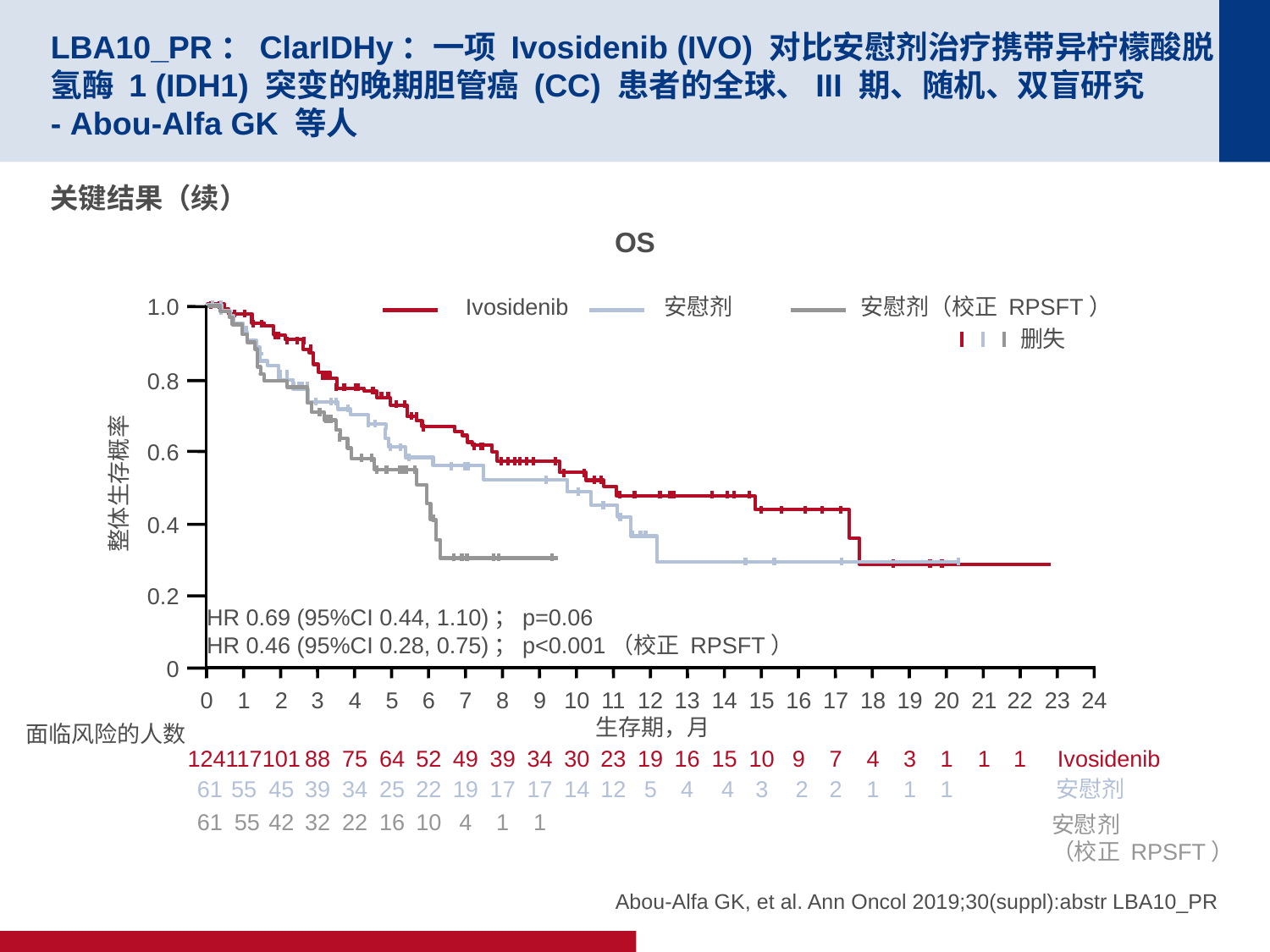

# LBA10_PR：ClarIDHy：一项 Ivosidenib (IVO) 对比安慰剂治疗携带异柠檬酸脱氢酶 1 (IDH1) 突变的晚期胆管癌 (CC) 患者的全球、III 期、随机、双盲研究 - Abou-Alfa GK 等人
关键结果（续）
OS
Ivosidenib
安慰剂
安慰剂（校正 RPSFT）
1.0

生存期，月

删失
0.8

0.6

整体生存概率
0.4

0.2

HR 0.69 (95%CI 0.44, 1.10)；p=0.06
HR 0.46 (95%CI 0.28, 0.75)；p<0.001（校正 RPSFT）
0

0
1
2
3
4
5
6
7
8
9
10
11
12
13
14
15
16
17
18
19
20
21
22
23
24
面临风险的人数
Ivosidenib
117
52
30
15
4
1
124
101
88
75
64
49
39
34
23
19
16
10
9
7
3
1
1
安慰剂
 61
55
45
39
34
25
22
19
17
17
14
12
5
4
 4
3
 2
2
1
1
1
 61
 55
42
32
22
16
10
4
1
1
安慰剂
（校正 RPSFT）
Abou-Alfa GK, et al. Ann Oncol 2019;30(suppl):abstr LBA10_PR